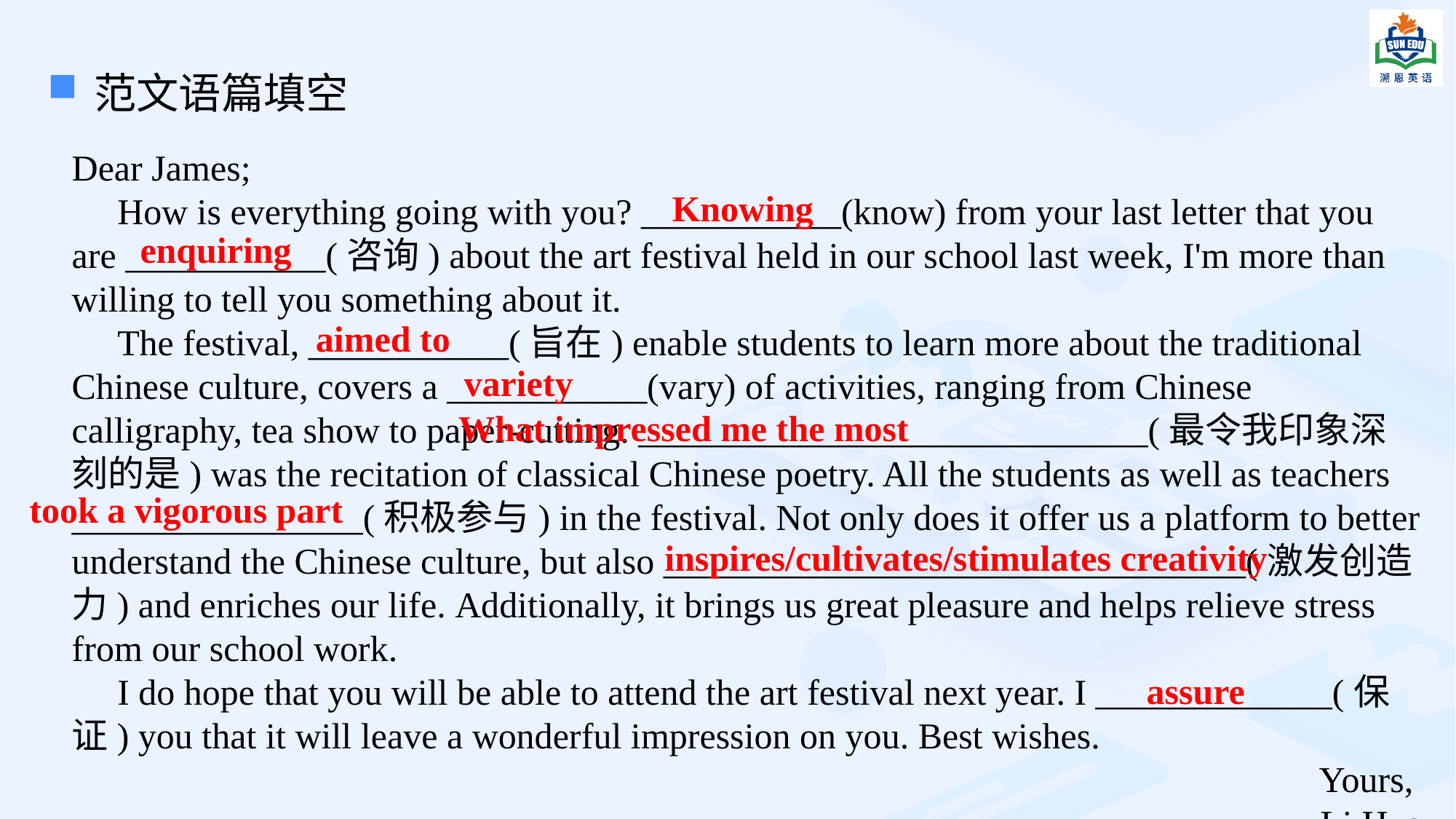

范文语篇填空
Dear James;
     How is everything going with you? ___________(know) from your last letter that you are ___________(咨询) about the art festival held in our school last week, I'm more than willing to tell you something about it.
     The festival, ___________(旨在) enable students to learn more about the traditional Chinese culture, covers a ___________(vary) of activities, ranging from Chinese calligraphy, tea show to paper-cutting. ____________________________(最令我印象深刻的是) was the recitation of classical Chinese poetry. All the students as well as teachers ________________(积极参与) in the festival. Not only does it offer us a platform to better understand the Chinese culture, but also ________________________________(激发创造力) and enriches our life. Additionally, it brings us great pleasure and helps relieve stress from our school work.
     I do hope that you will be able to attend the art festival next year. I _____________(保证) you that it will leave a wonderful impression on you. Best wishes.
Yours,
Li Hua
Knowing
enquiring
aimed to
variety
What impressed me the most
took a vigorous part
inspires/cultivates/stimulates creativity
assure